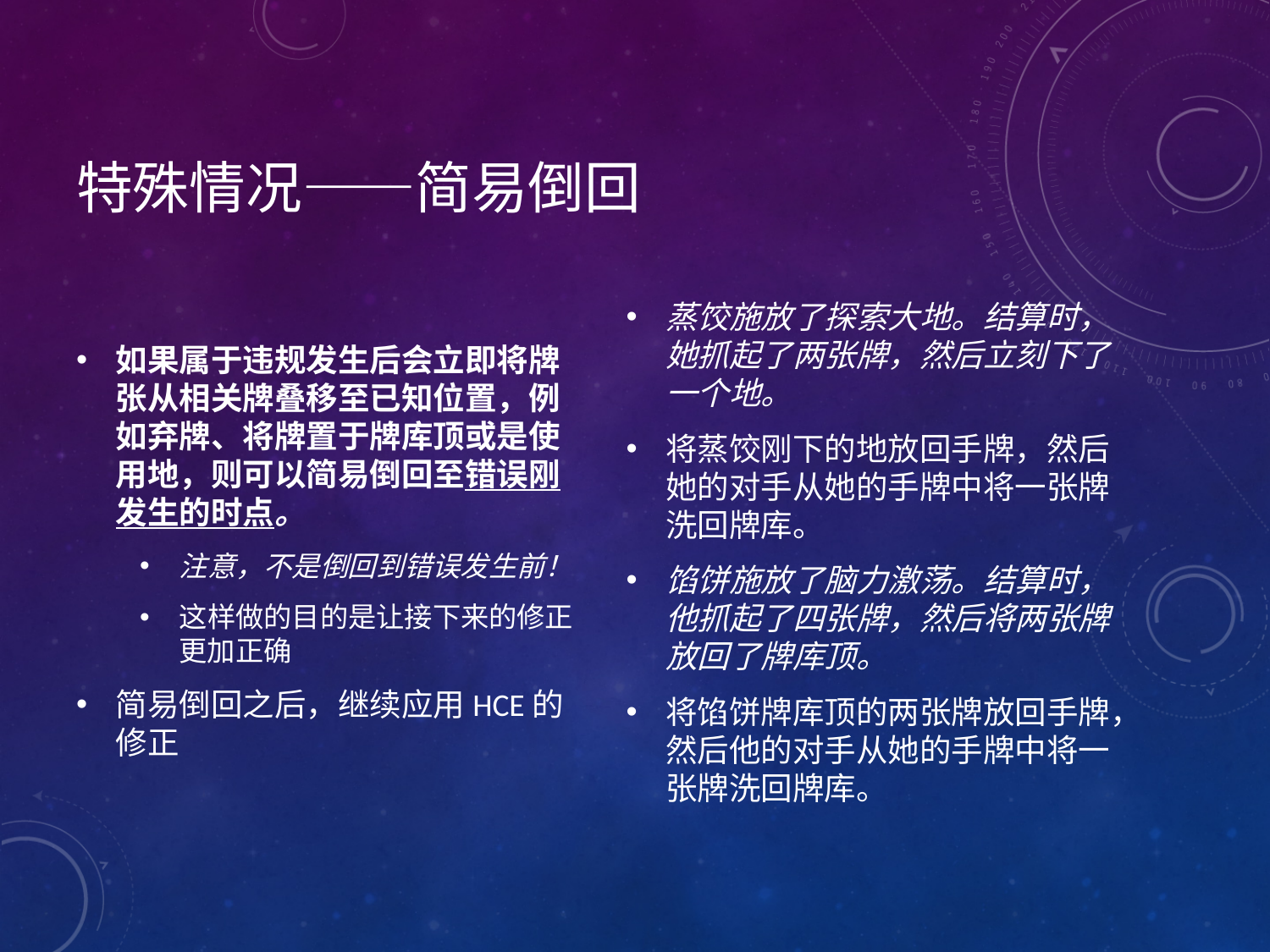

# 特殊情况——简易倒回
如果属于违规发生后会立即将牌张从相关牌叠移至已知位置，例如弃牌、将牌置于牌库顶或是使用地，则可以简易倒回至错误刚发生的时点。
注意，不是倒回到错误发生前！
这样做的目的是让接下来的修正更加正确
简易倒回之后，继续应用HCE的修正
蒸饺施放了探索大地。结算时，她抓起了两张牌，然后立刻下了一个地。
将蒸饺刚下的地放回手牌，然后她的对手从她的手牌中将一张牌洗回牌库。
馅饼施放了脑力激荡。结算时，他抓起了四张牌，然后将两张牌放回了牌库顶。
将馅饼牌库顶的两张牌放回手牌，然后他的对手从她的手牌中将一张牌洗回牌库。